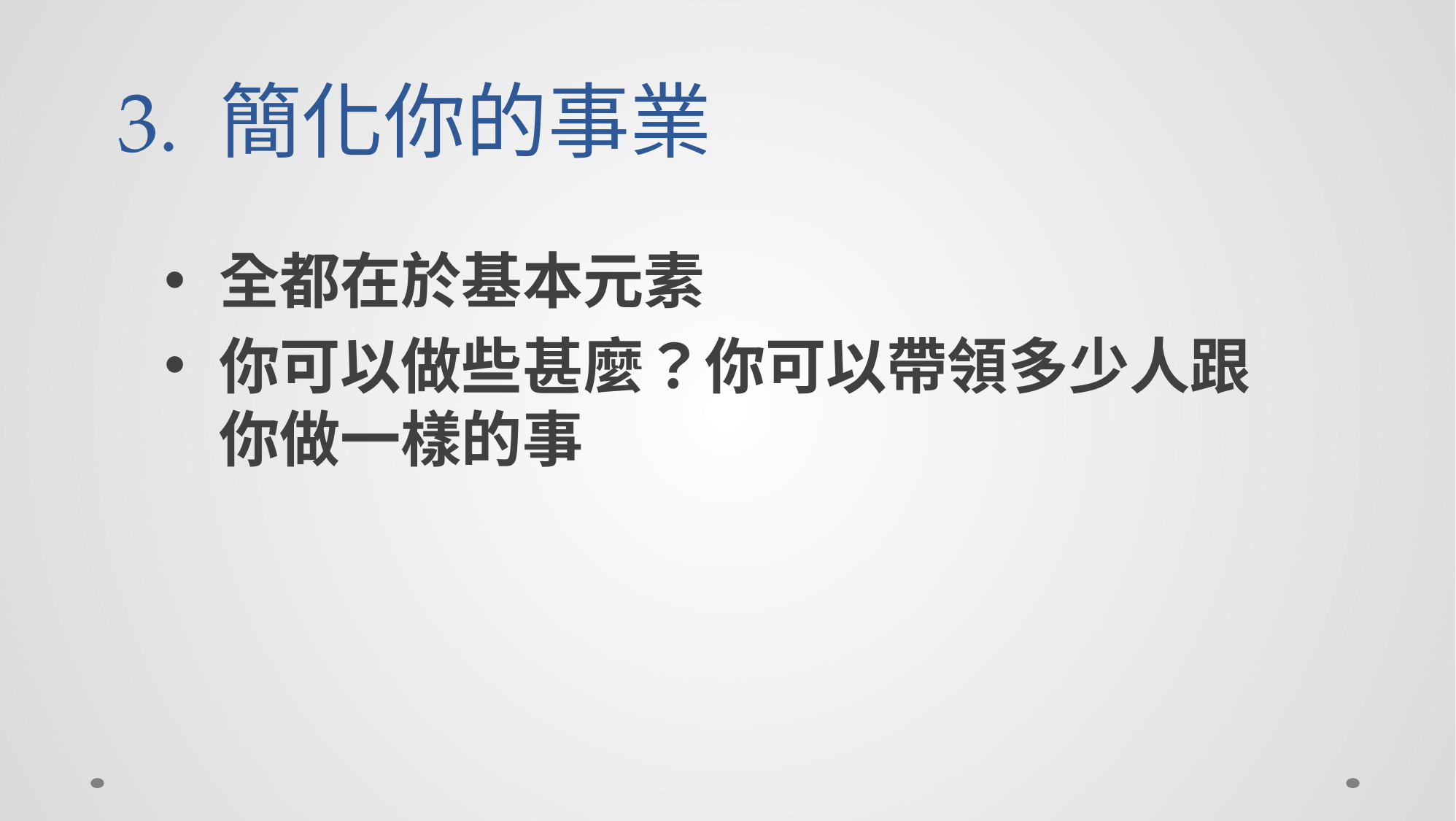

# 3. 簡化你的事業
全都在於基本元素
你可以做些甚麼？你可以帶領多少人跟你做一樣的事